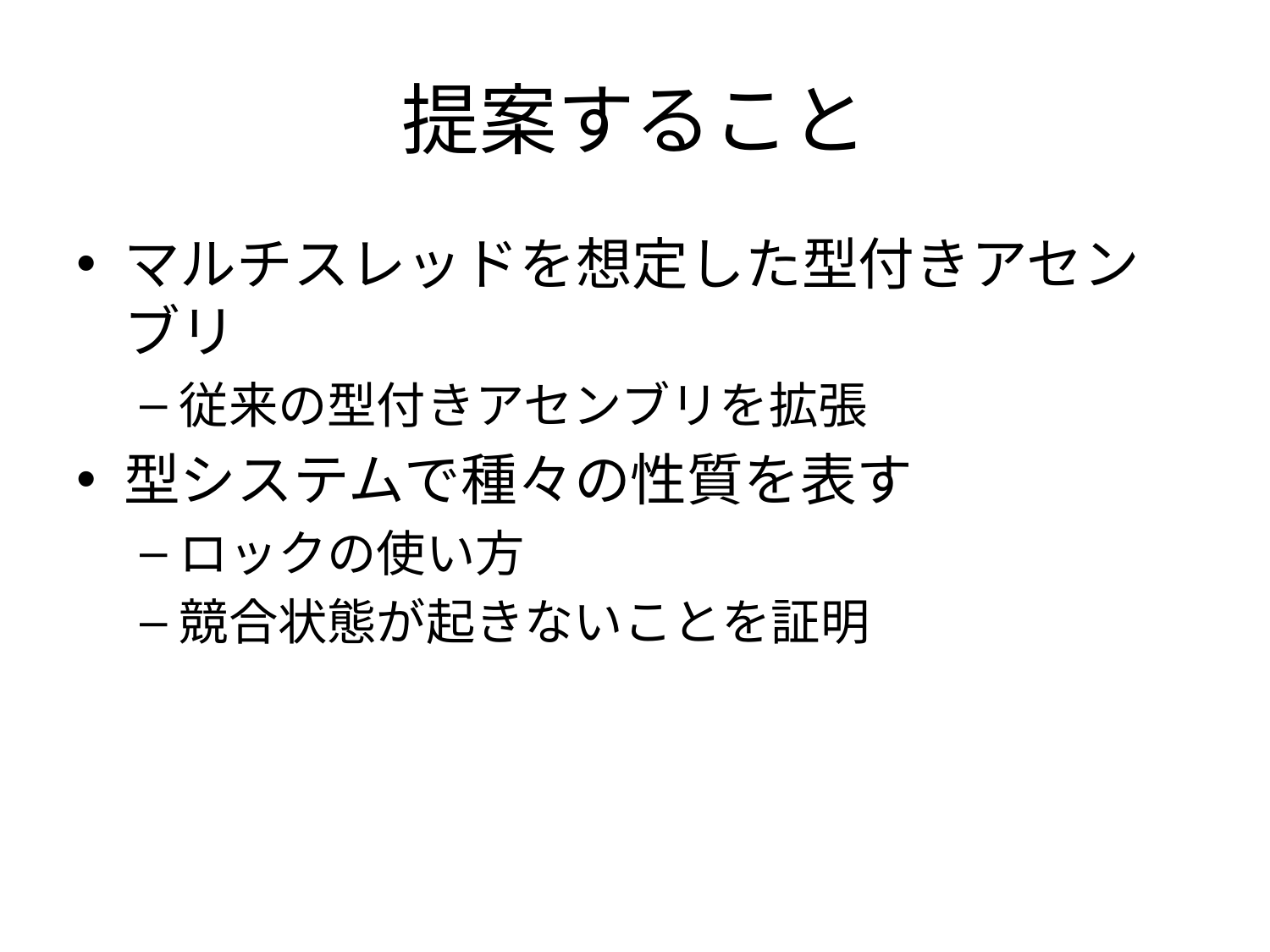

# 提案すること
マルチスレッドを想定した型付きアセンブリ
従来の型付きアセンブリを拡張
型システムで種々の性質を表す
ロックの使い方
競合状態が起きないことを証明